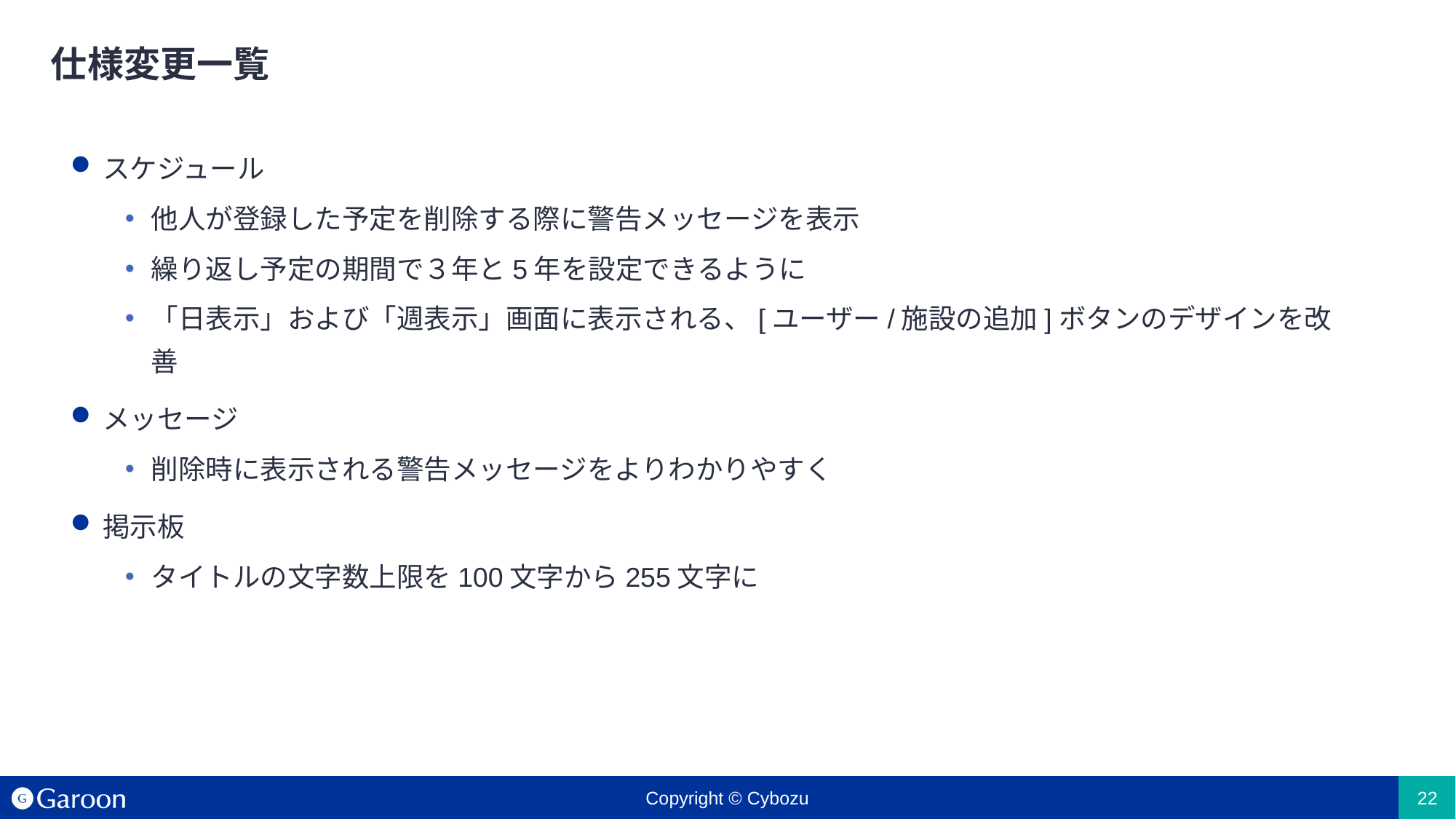

# 仕様変更一覧
スケジュール
他人が登録した予定を削除する際に警告メッセージを表示
繰り返し予定の期間で３年と5年を設定できるように
「日表示」および「週表示」画面に表示される、[ユーザー/施設の追加]ボタンのデザインを改善
メッセージ
削除時に表示される警告メッセージをよりわかりやすく
掲示板
タイトルの文字数上限を100文字から255文字に